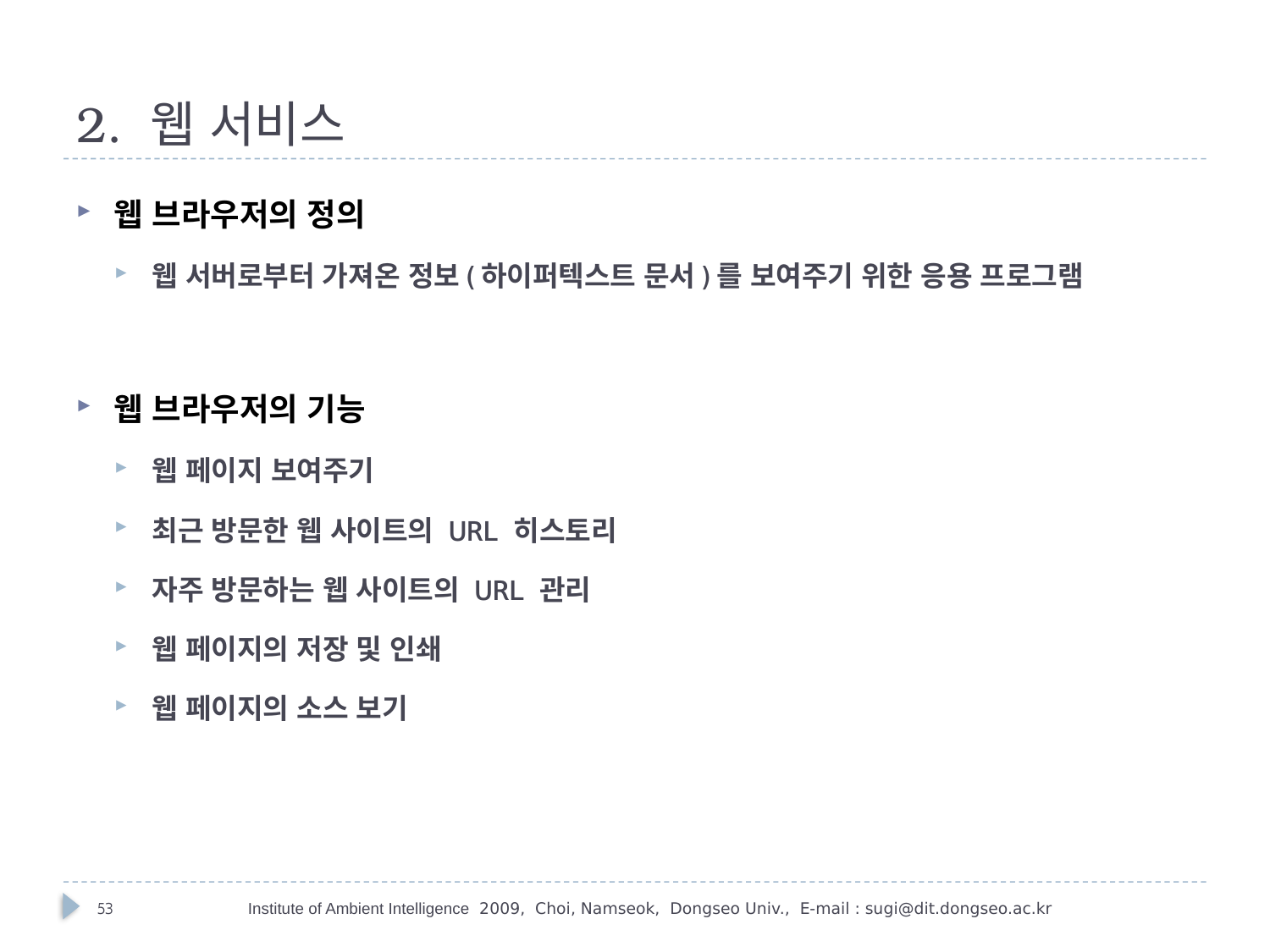

# 2. 웹 서비스
웹 브라우저의 정의
웹 서버로부터 가져온 정보(하이퍼텍스트 문서)를 보여주기 위한 응용 프로그램

웹 브라우저의 기능
웹 페이지 보여주기
최근 방문한 웹 사이트의 URL 히스토리
자주 방문하는 웹 사이트의 URL 관리
웹 페이지의 저장 및 인쇄
웹 페이지의 소스 보기